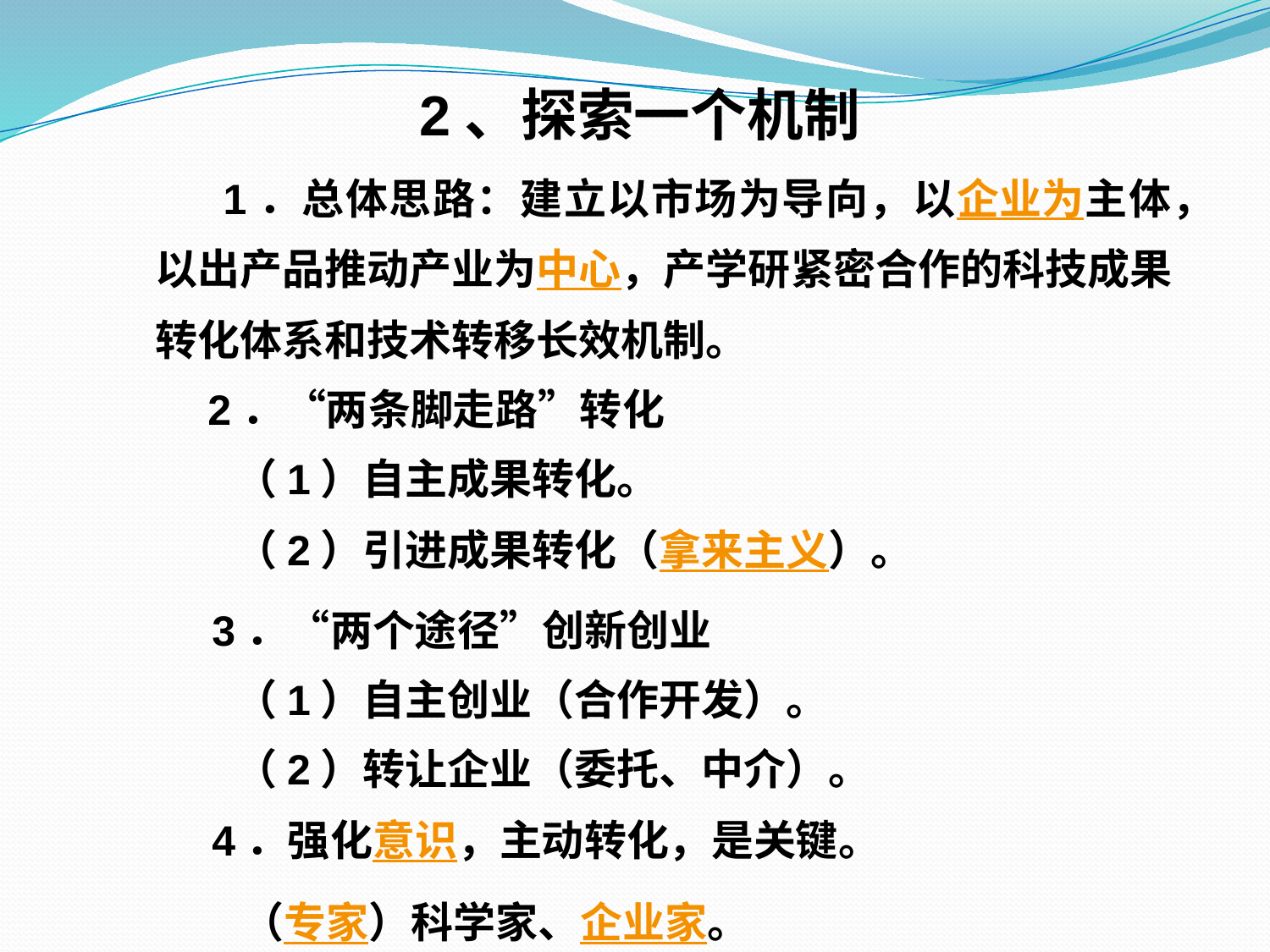

2、探索一个机制
　　 1．总体思路：建立以市场为导向，以企业为主体，以出产品推动产业为中心，产学研紧密合作的科技成果转化体系和技术转移长效机制。
　     2．“两条脚走路”转化
　　　（1）自主成果转化。
　　　（2）引进成果转化（拿来主义）。
　　 3．“两个途径”创新创业
　　　（1）自主创业（合作开发）。
　　　（2）转让企业（委托、中介）。
　　 4．强化意识，主动转化，是关键。
             （专家）科学家、企业家。